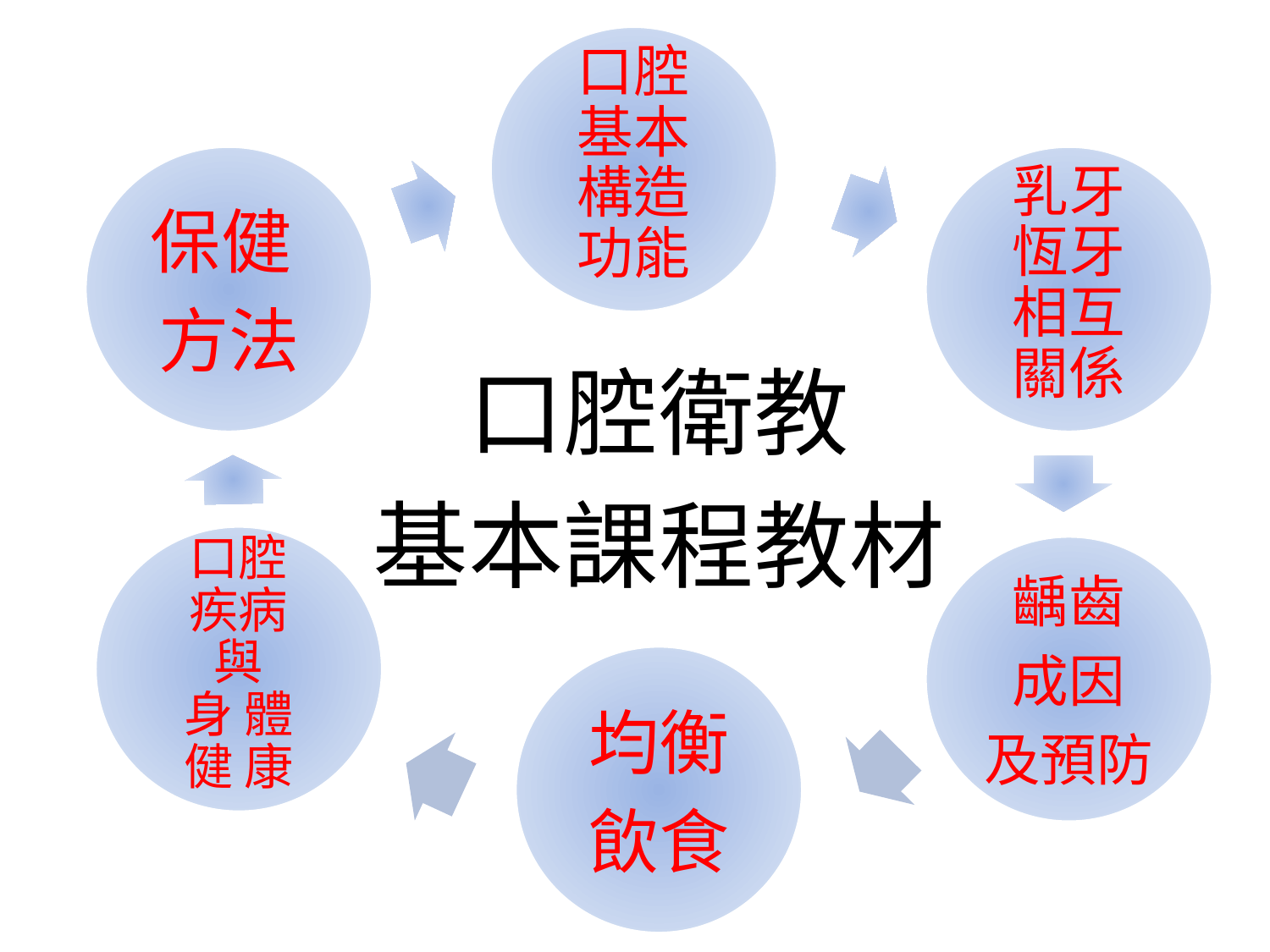

口腔
基本
構造
功能
保健
方法
乳牙
恆牙
相互
關係

口腔衛教
基本課程教材

口腔
疾病
與
身 體
健 康
齲齒
成因
及預防
均衡
飲食